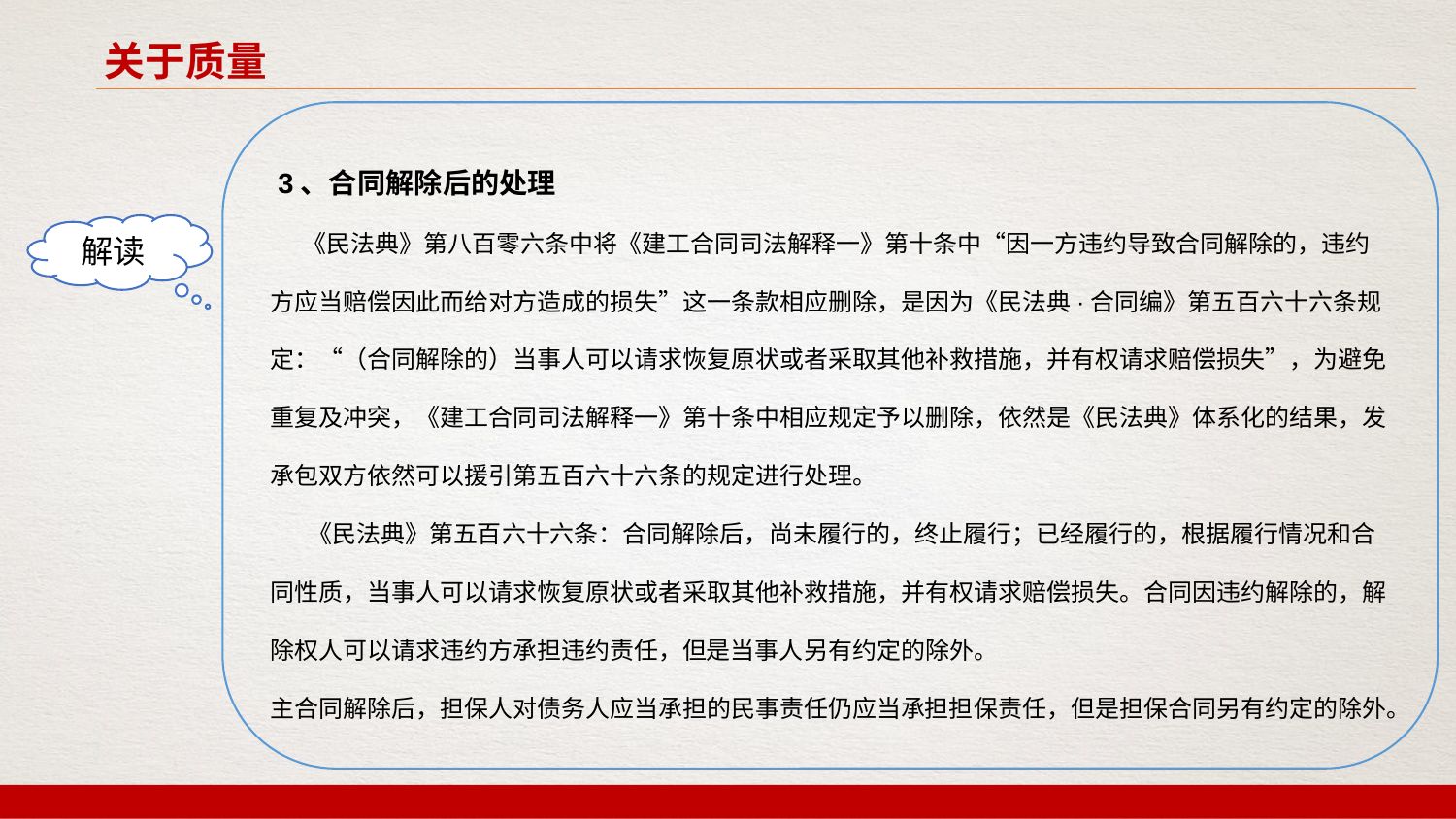

关于质量
 3、合同解除后的处理
     《民法典》第八百零六条中将《建工合同司法解释一》第十条中“因一方违约导致合同解除的，违约方应当赔偿因此而给对方造成的损失”这一条款相应删除，是因为《民法典·合同编》第五百六十六条规定：“（合同解除的）当事人可以请求恢复原状或者采取其他补救措施，并有权请求赔偿损失”，为避免重复及冲突，《建工合同司法解释一》第十条中相应规定予以删除，依然是《民法典》体系化的结果，发承包双方依然可以援引第五百六十六条的规定进行处理。
      《民法典》第五百六十六条：合同解除后，尚未履行的，终止履行；已经履行的，根据履行情况和合同性质，当事人可以请求恢复原状或者采取其他补救措施，并有权请求赔偿损失。合同因违约解除的，解除权人可以请求违约方承担违约责任，但是当事人另有约定的除外。
主合同解除后，担保人对债务人应当承担的民事责任仍应当承担担保责任，但是担保合同另有约定的除外。
解读